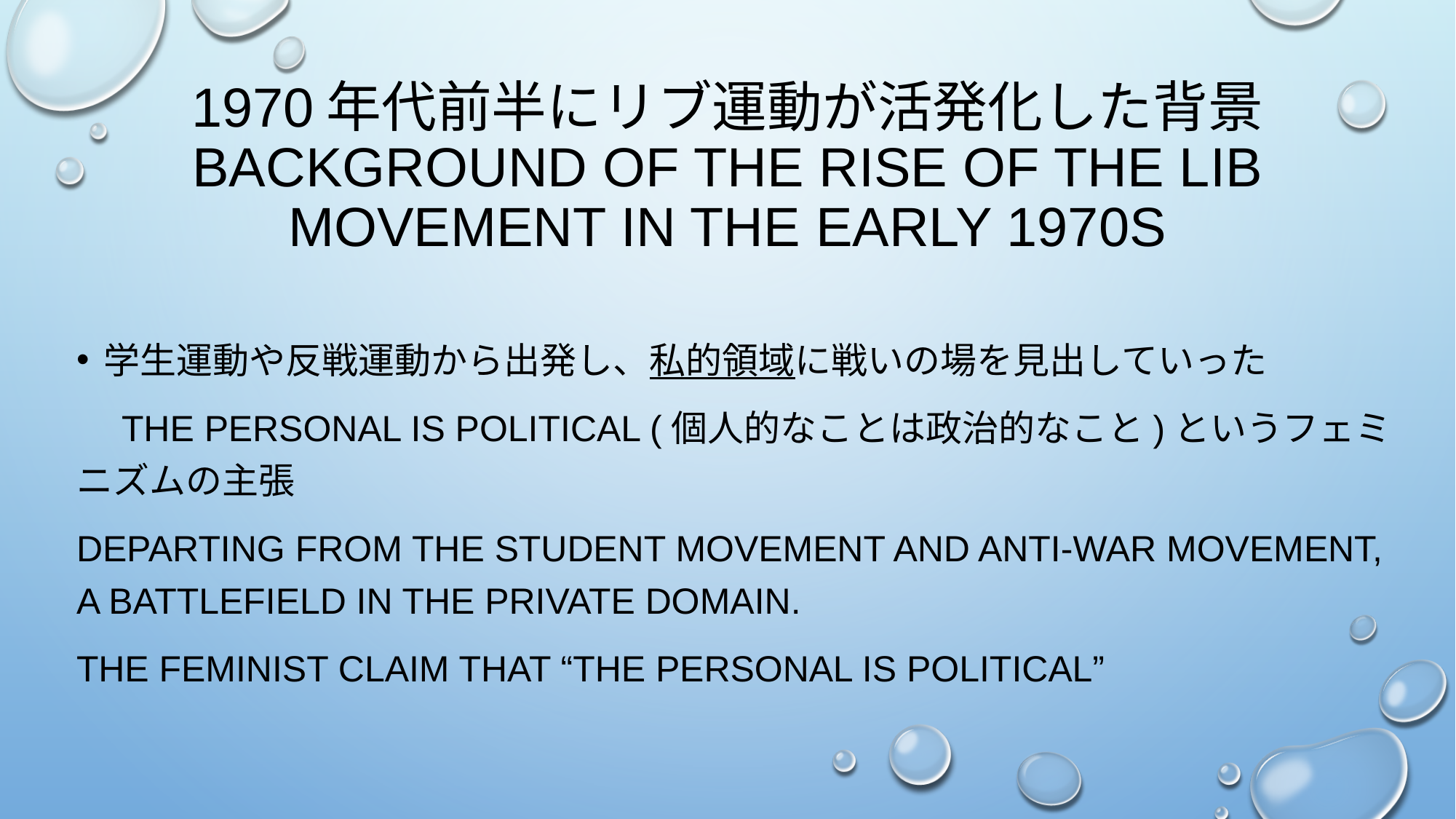

# 1970年代前半にリブ運動が活発化した背景 Background of the rise of the Lib movement in the early 1970s

学生運動や反戦運動から出発し、私的領域に戦いの場を見出していった
　The personal is political (個人的なことは政治的なこと)というフェミニズムの主張
Departing from the student movement and anti-war movement, a battlefield in the private domain.
The feminist claim that “the personal is political”